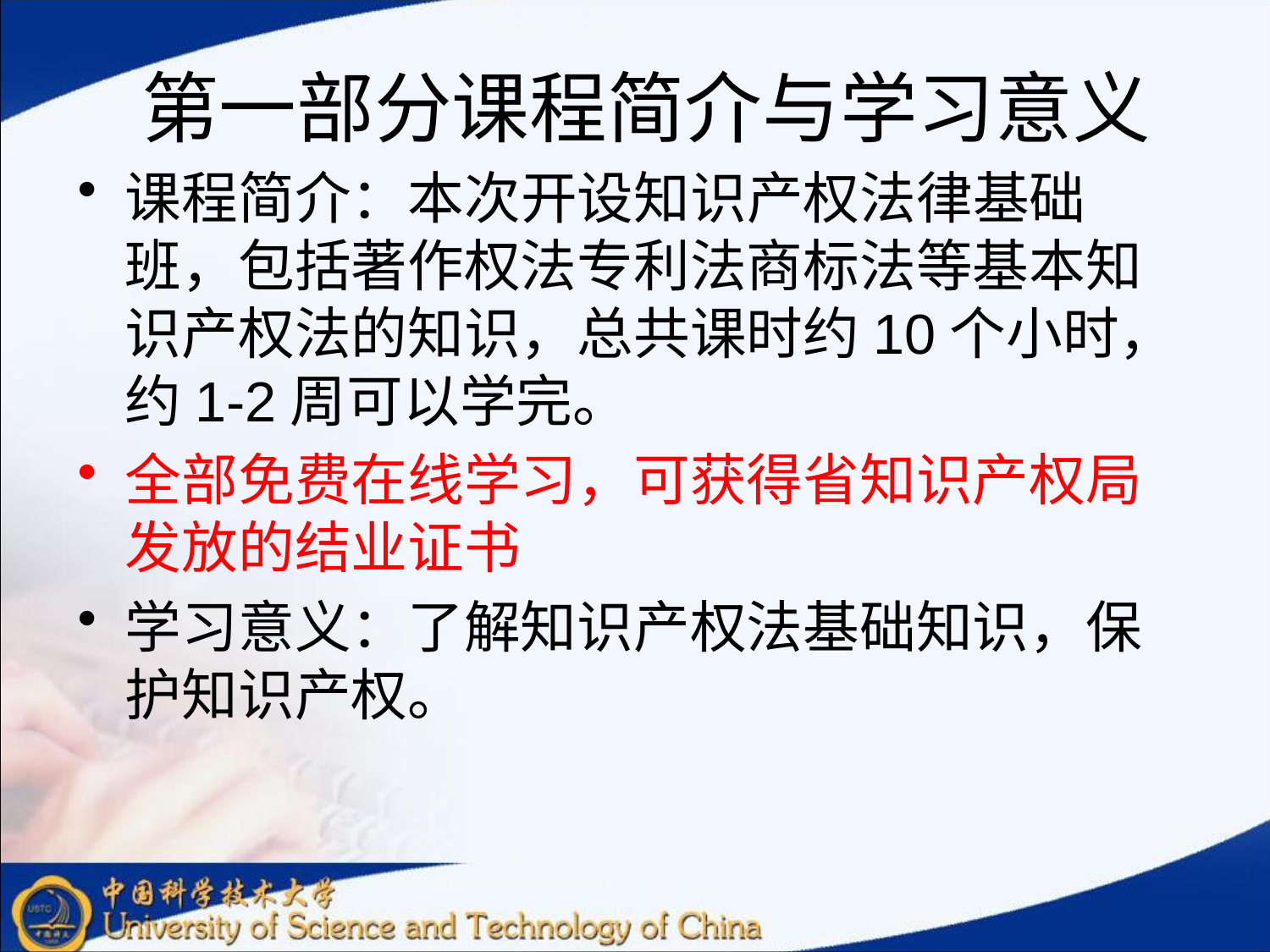

# 第一部分课程简介与学习意义
课程简介：本次开设知识产权法律基础班，包括著作权法专利法商标法等基本知识产权法的知识，总共课时约10个小时，约1-2周可以学完。
全部免费在线学习，可获得省知识产权局发放的结业证书
学习意义：了解知识产权法基础知识，保护知识产权。